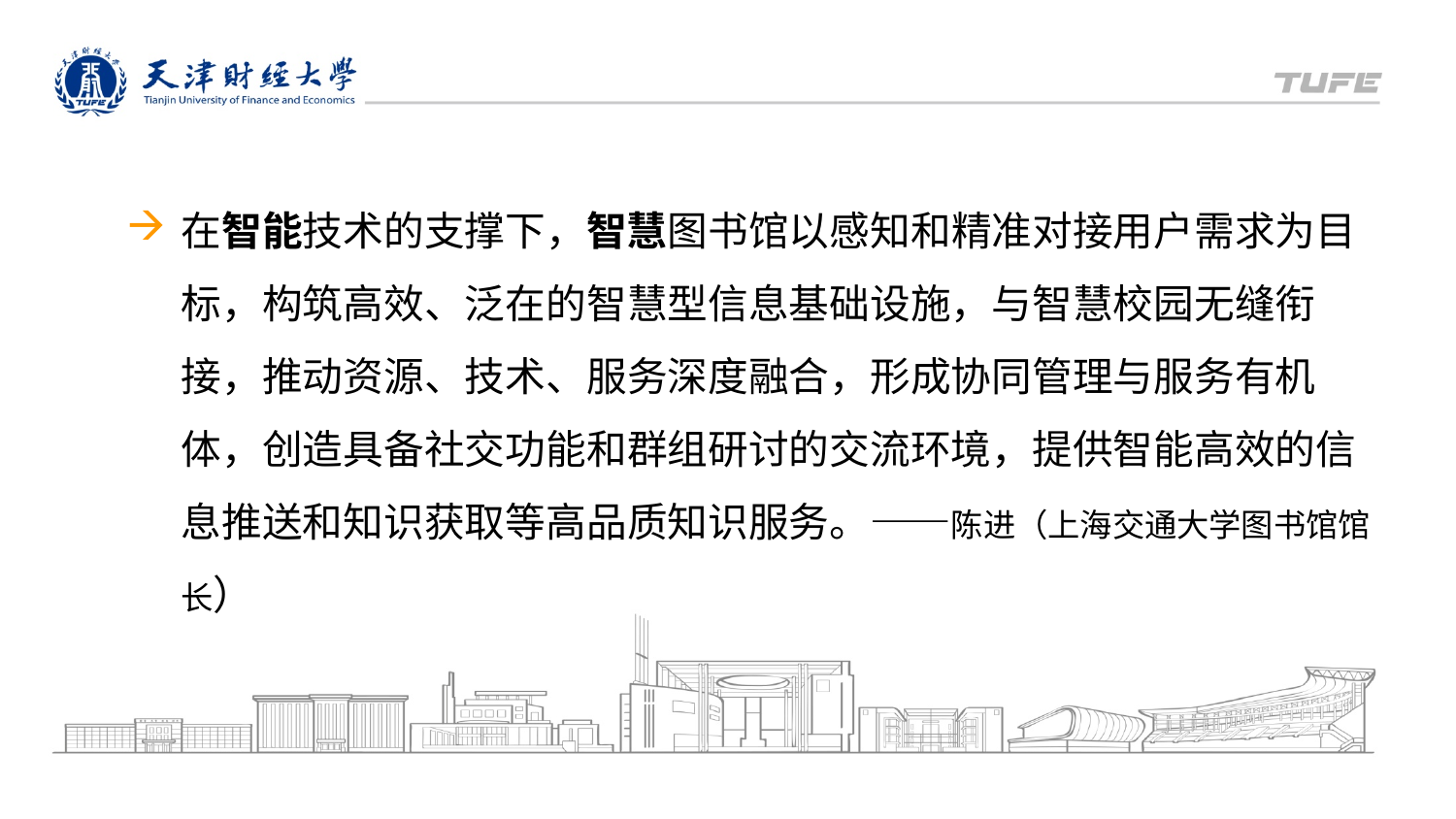

在智能技术的支撑下，智慧图书馆以感知和精准对接用户需求为目标，构筑高效、泛在的智慧型信息基础设施，与智慧校园无缝衔接，推动资源、技术、服务深度融合，形成协同管理与服务有机体，创造具备社交功能和群组研讨的交流环境，提供智能高效的信息推送和知识获取等高品质知识服务。——陈进（上海交通大学图书馆馆长）

天津财经大学XX